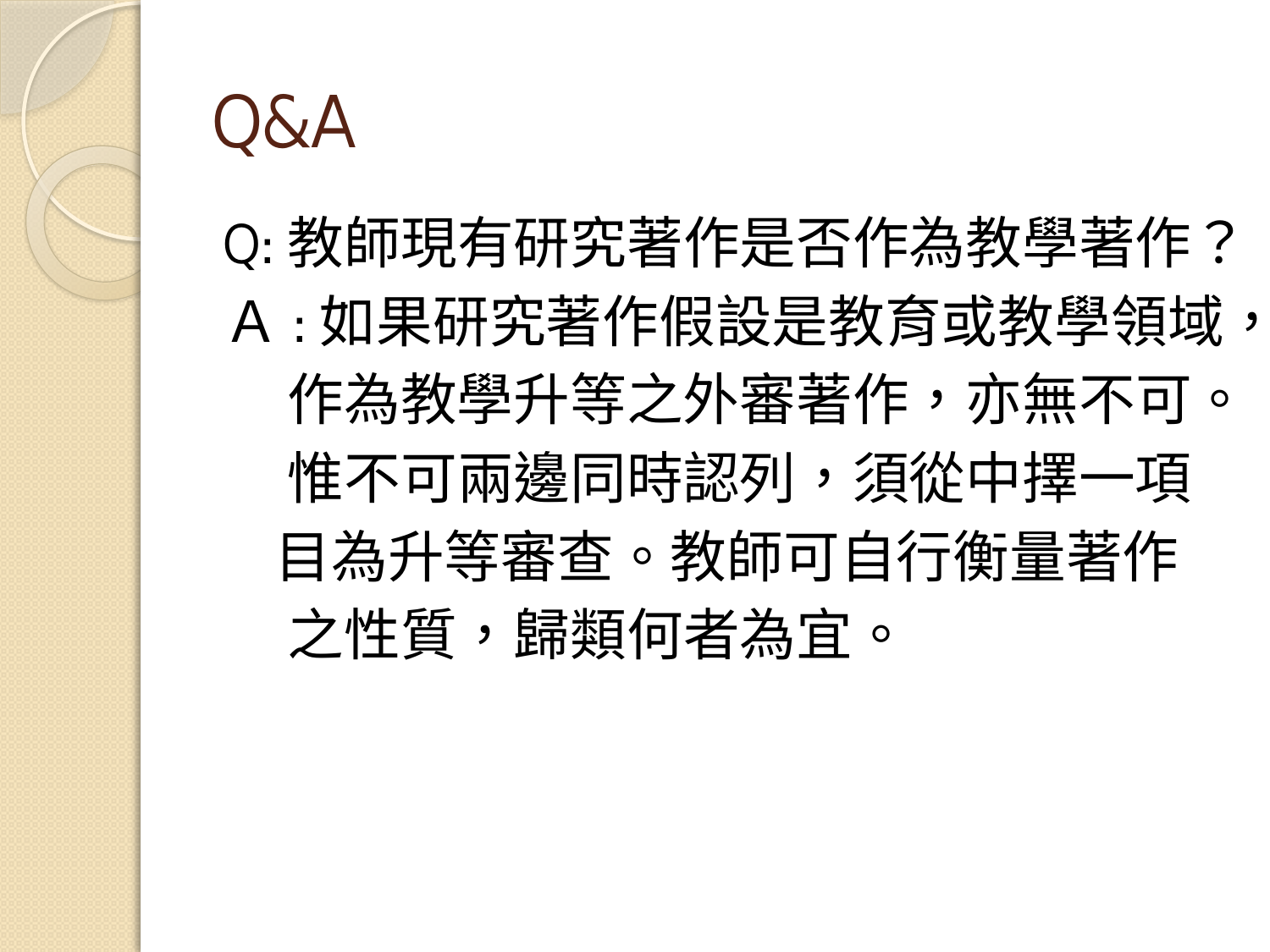

# Q&A
Q:教師現有研究著作是否作為教學著作？
Ａ:如果研究著作假設是教育或教學領域，
    作為教學升等之外審著作，亦無不可。
    惟不可兩邊同時認列，須從中擇一項
   目為升等審查。教師可自行衡量著作
    之性質，歸類何者為宜。